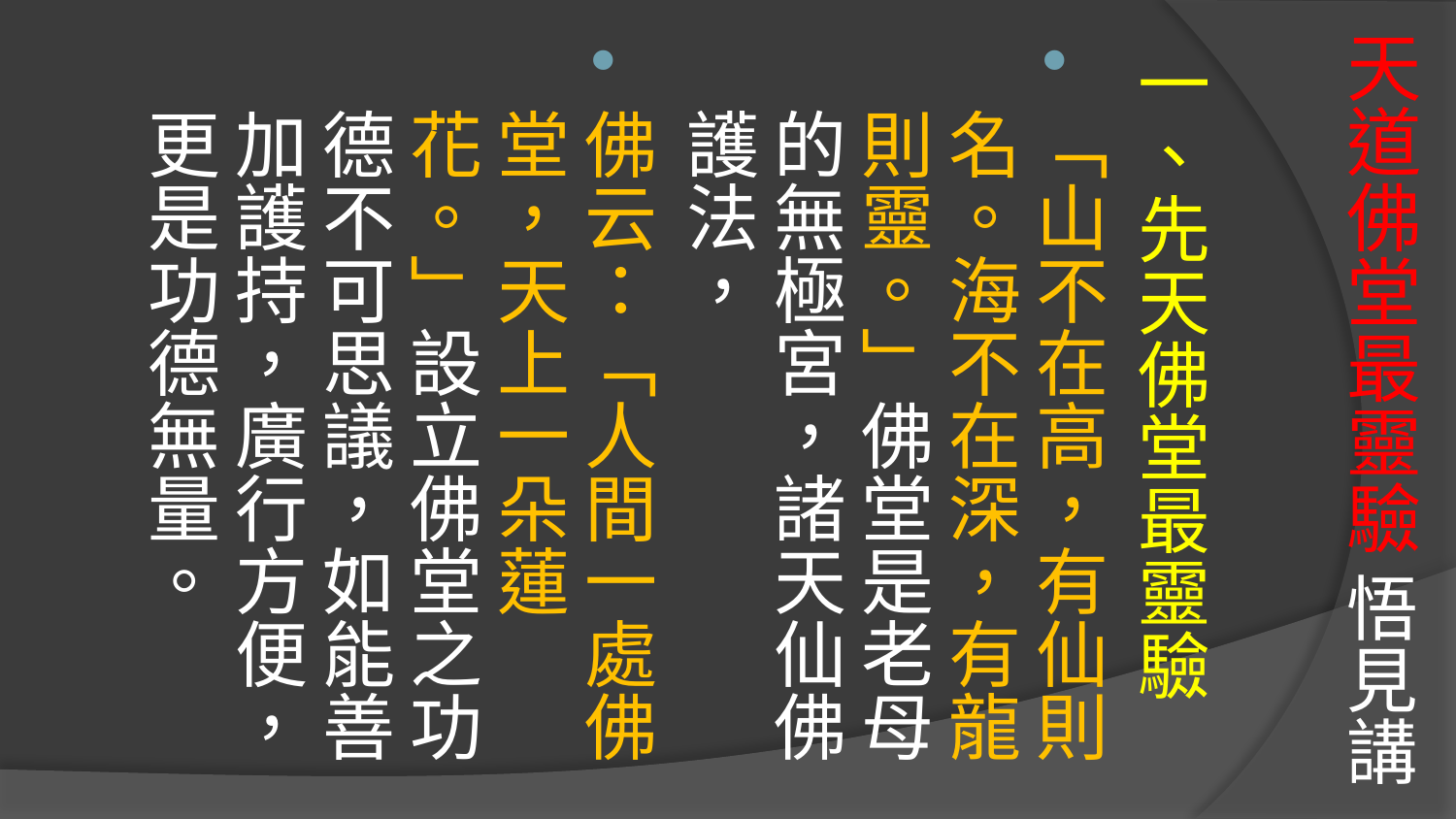

# 天道佛堂最靈驗 悟見講
一、先天佛堂最靈驗
「山不在高，有仙則名。海不在深，有龍則靈。」佛堂是老母的無極宮，諸天仙佛護法，
佛云：「人間一處佛堂，天上一朵蓮花。」設立佛堂之功德不可思議，如能善加護持，廣行方便，更是功德無量。